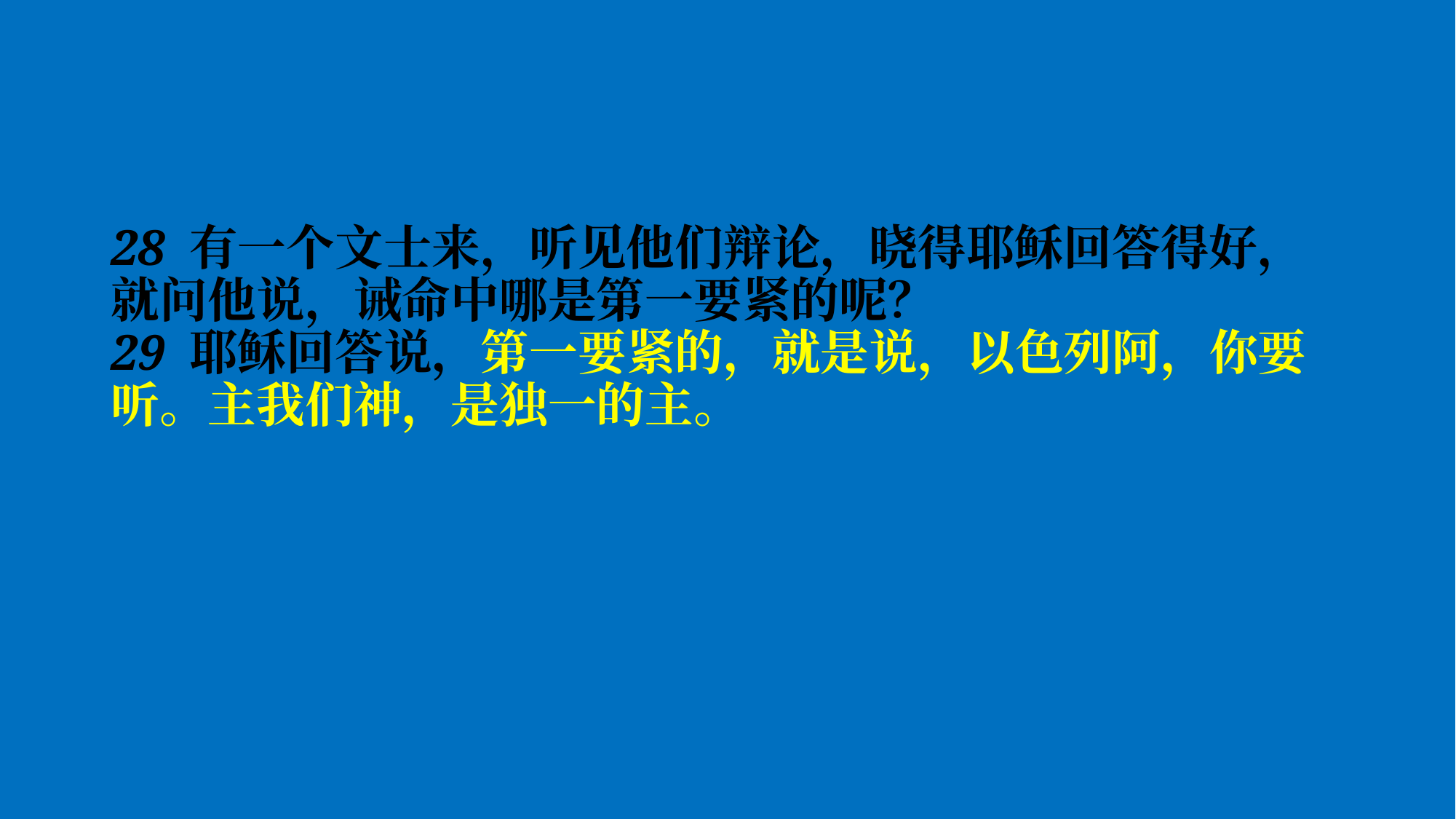

#
28 有一个文士来，听见他们辩论，晓得耶稣回答得好，就问他说，诫命中哪是第一要紧的呢？
29 耶稣回答说，第一要紧的，就是说，以色列阿，你要听。主我们神，是独一的主。